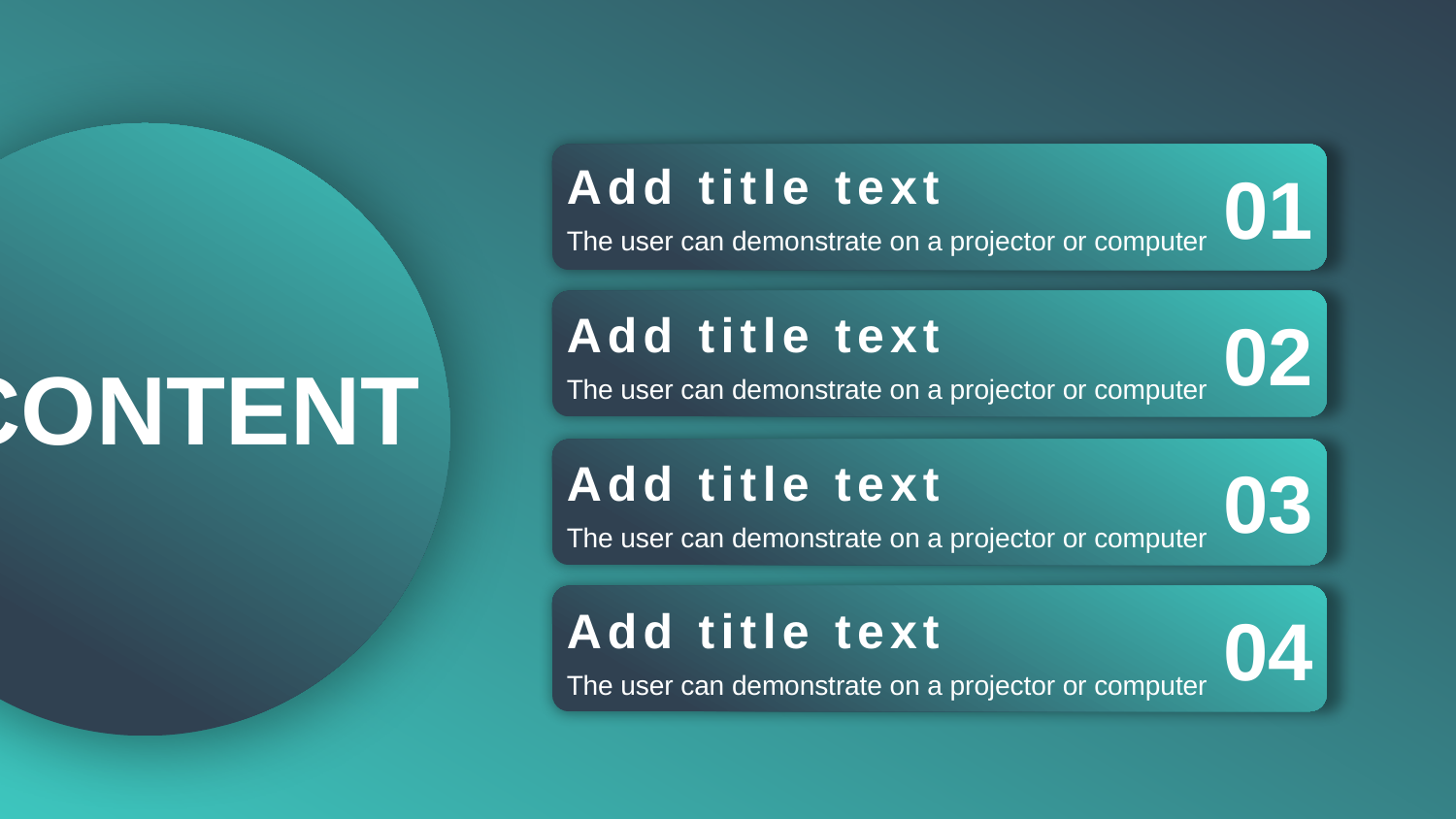

行业PPT模板http://www.1ppt.com/hangye/

Add title text
01
The user can demonstrate on a projector or computer

Add title text
02
CONTENT
The user can demonstrate on a projector or computer

Add title text
03
The user can demonstrate on a projector or computer

04
Add title text
The user can demonstrate on a projector or computer